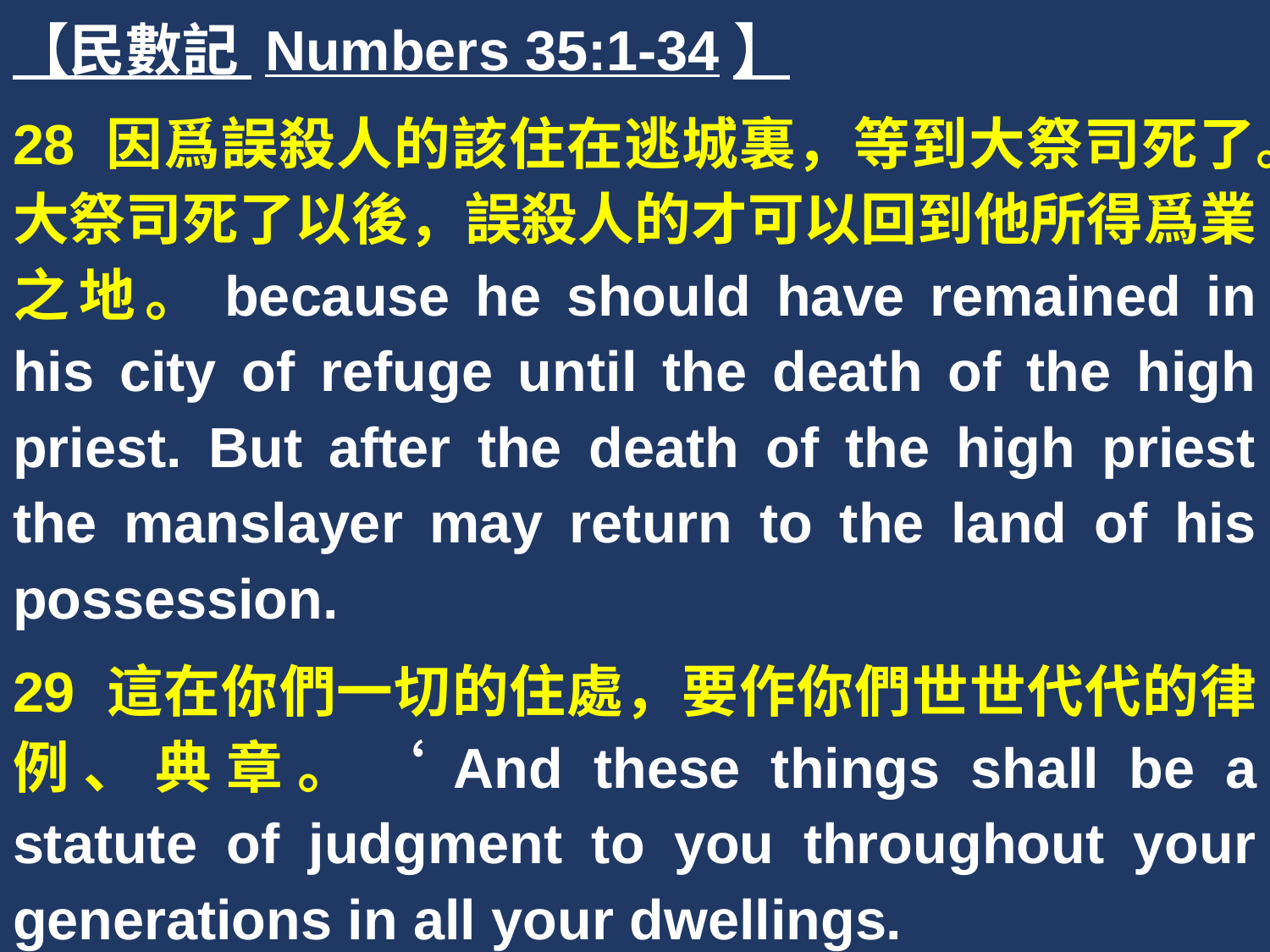

【民數記 Numbers 35:1-34】
28 因爲誤殺人的該住在逃城裏，等到大祭司死了。大祭司死了以後，誤殺人的才可以回到他所得爲業之地。because he should have remained in his city of refuge until the death of the high priest. But after the death of the high priest the manslayer may return to the land of his possession.
29 這在你們一切的住處，要作你們世世代代的律例、典章。‘And these things shall be a statute of judgment to you throughout your generations in all your dwellings.